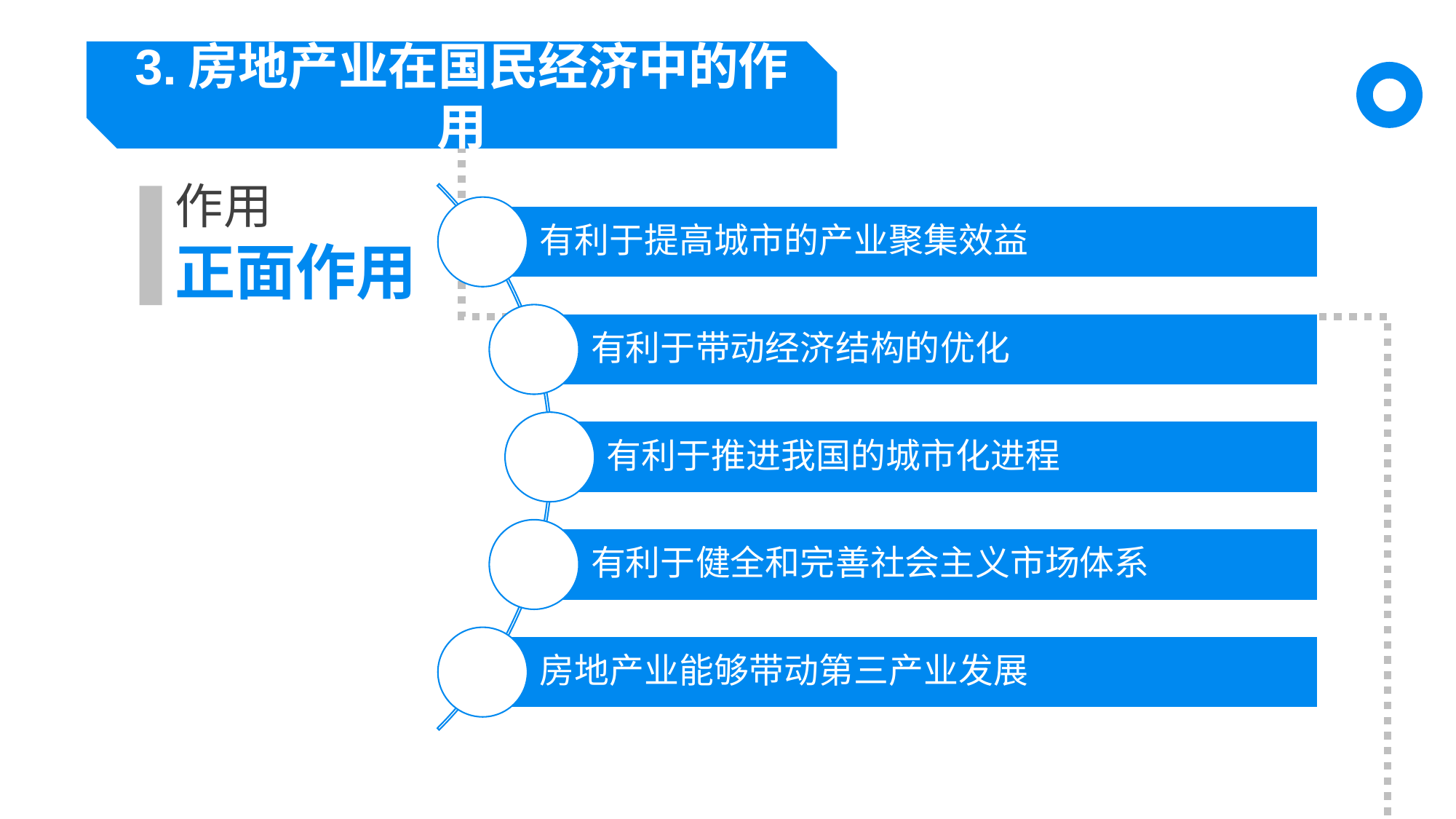

3.房地产业在国民经济中的作用

有利于提高城市的产业聚集效益
有利于带动经济结构的优化
有利于推进我国的城市化进程
有利于健全和完善社会主义市场体系
房地产业能够带动第三产业发展
作用
正面作用